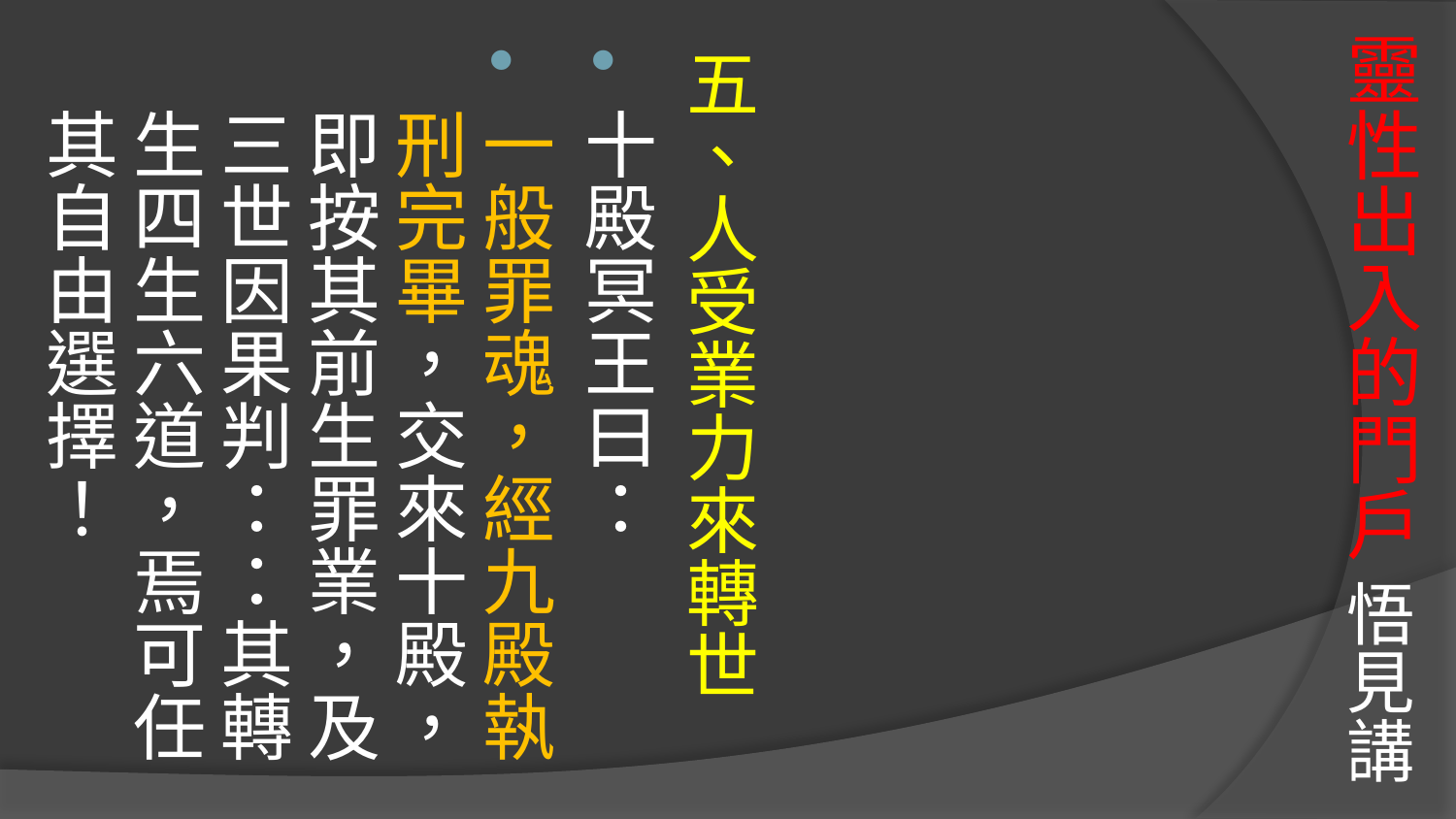

# 靈性出入的門戶 悟見講
五、人受業力來轉世
十殿冥王曰：
一般罪魂，經九殿執刑完畢，交來十殿，即按其前生罪業，及三世因果判：：其轉生四生六道，焉可任其自由選擇！